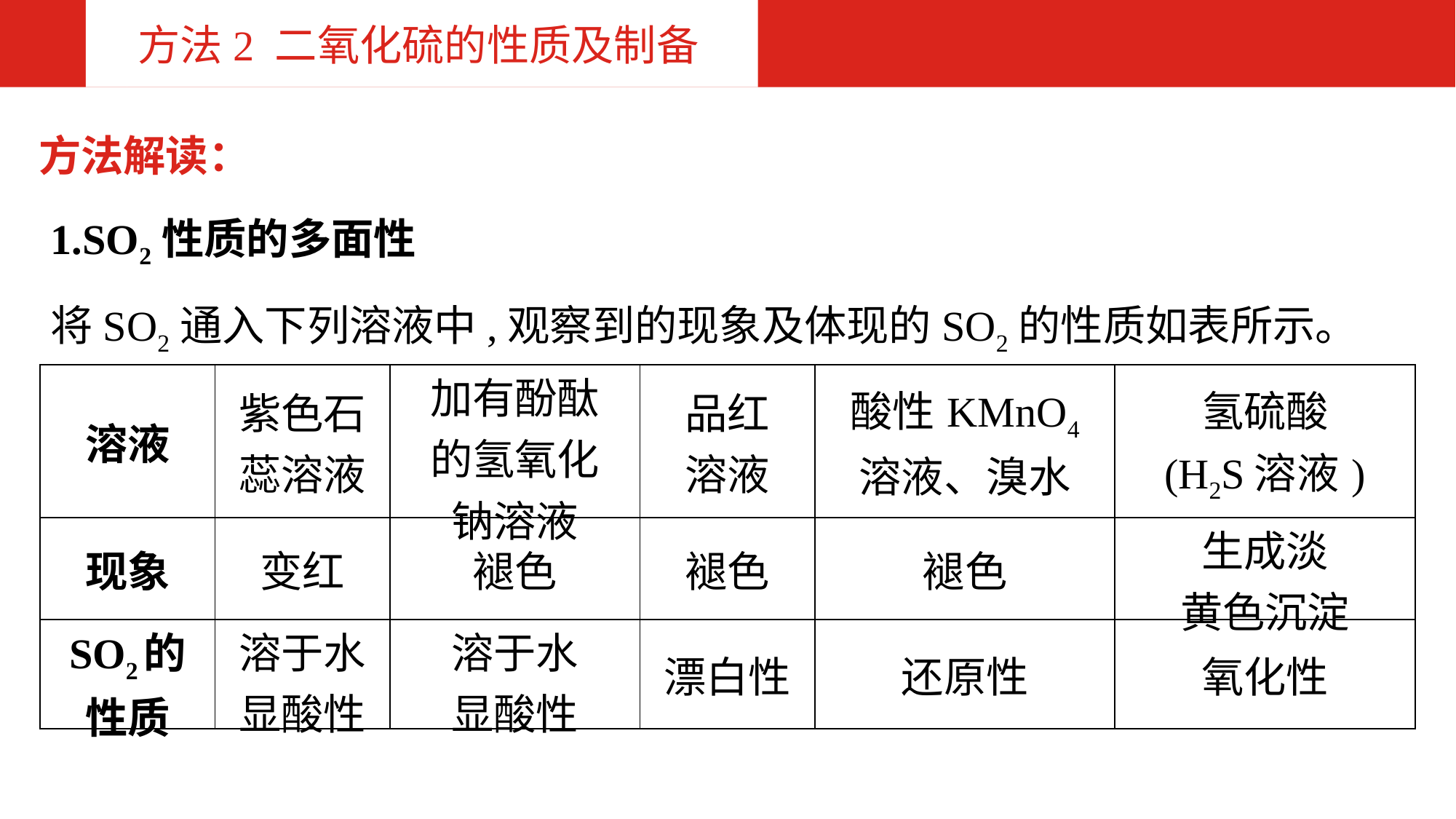

方法2 二氧化硫的性质及制备

方法解读：
1.SO2性质的多面性
将SO2通入下列溶液中,观察到的现象及体现的SO2的性质如表所示。
| 溶液 | 紫色石 蕊溶液 | 加有酚酞 的氢氧化 钠溶液 | 品红 溶液 | 酸性KMnO4 溶液、溴水 | 氢硫酸 (H2S溶液) |
| --- | --- | --- | --- | --- | --- |
| 现象 | 变红 | 褪色 | 褪色 | 褪色 | 生成淡 黄色沉淀 |
| SO2的 性质 | 溶于水 显酸性 | 溶于水 显酸性 | 漂白性 | 还原性 | 氧化性 |